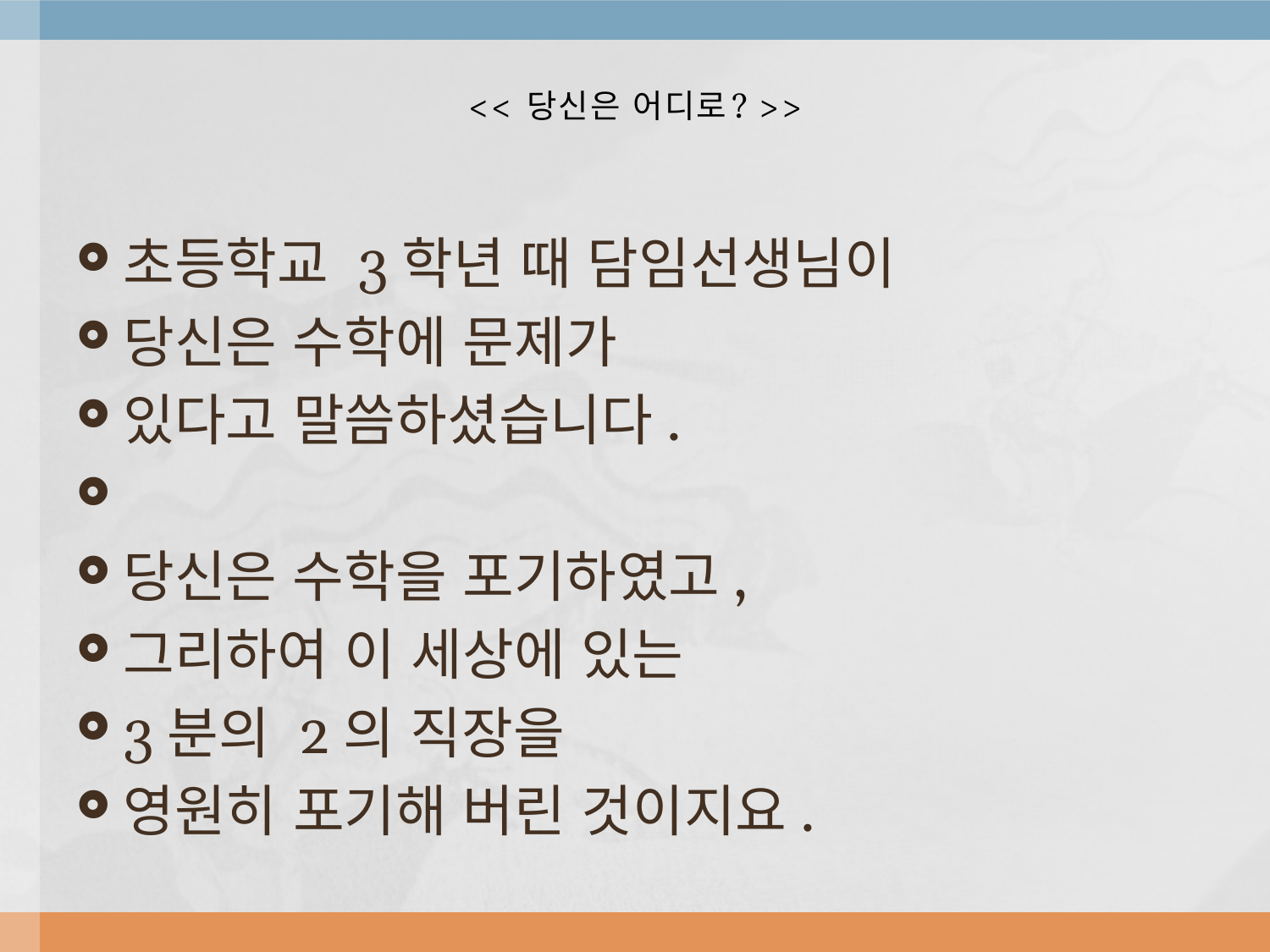

# << 당신은 어디로? >>
초등학교 3학년 때 담임선생님이
당신은 수학에 문제가
있다고 말씀하셨습니다.

당신은 수학을 포기하였고,
그리하여 이 세상에 있는
3분의 2의 직장을
영원히 포기해 버린 것이지요.